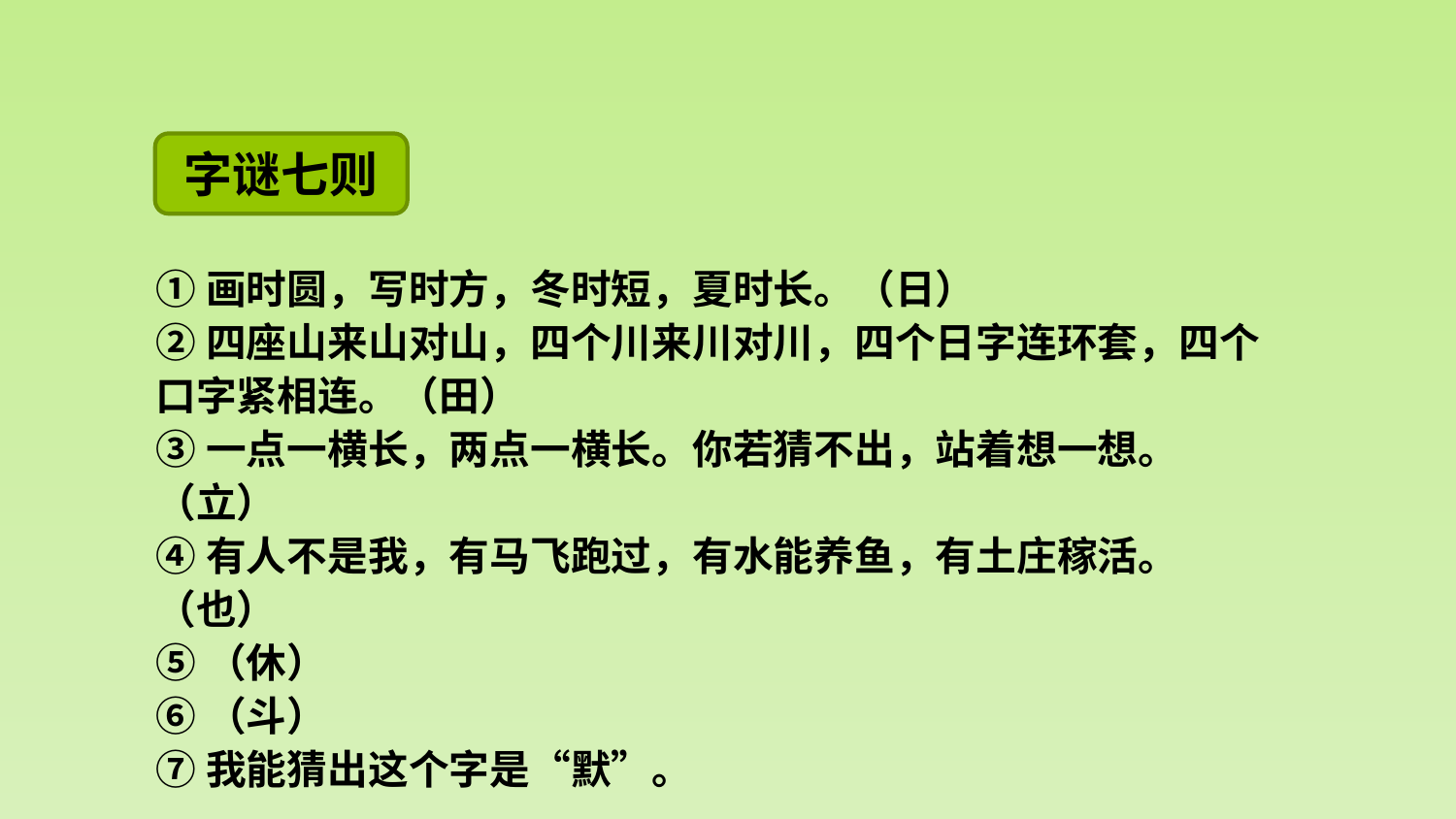

字谜七则
①画时圆，写时方，冬时短，夏时长。（日）
②四座山来山对山，四个川来川对川，四个日字连环套，四个口字紧相连。（田）
③一点一横长，两点一横长。你若猜不出，站着想一想。（立）
④有人不是我，有马飞跑过，有水能养鱼，有土庄稼活。（也）
⑤（休）
⑥（斗）
⑦我能猜出这个字是“默”。